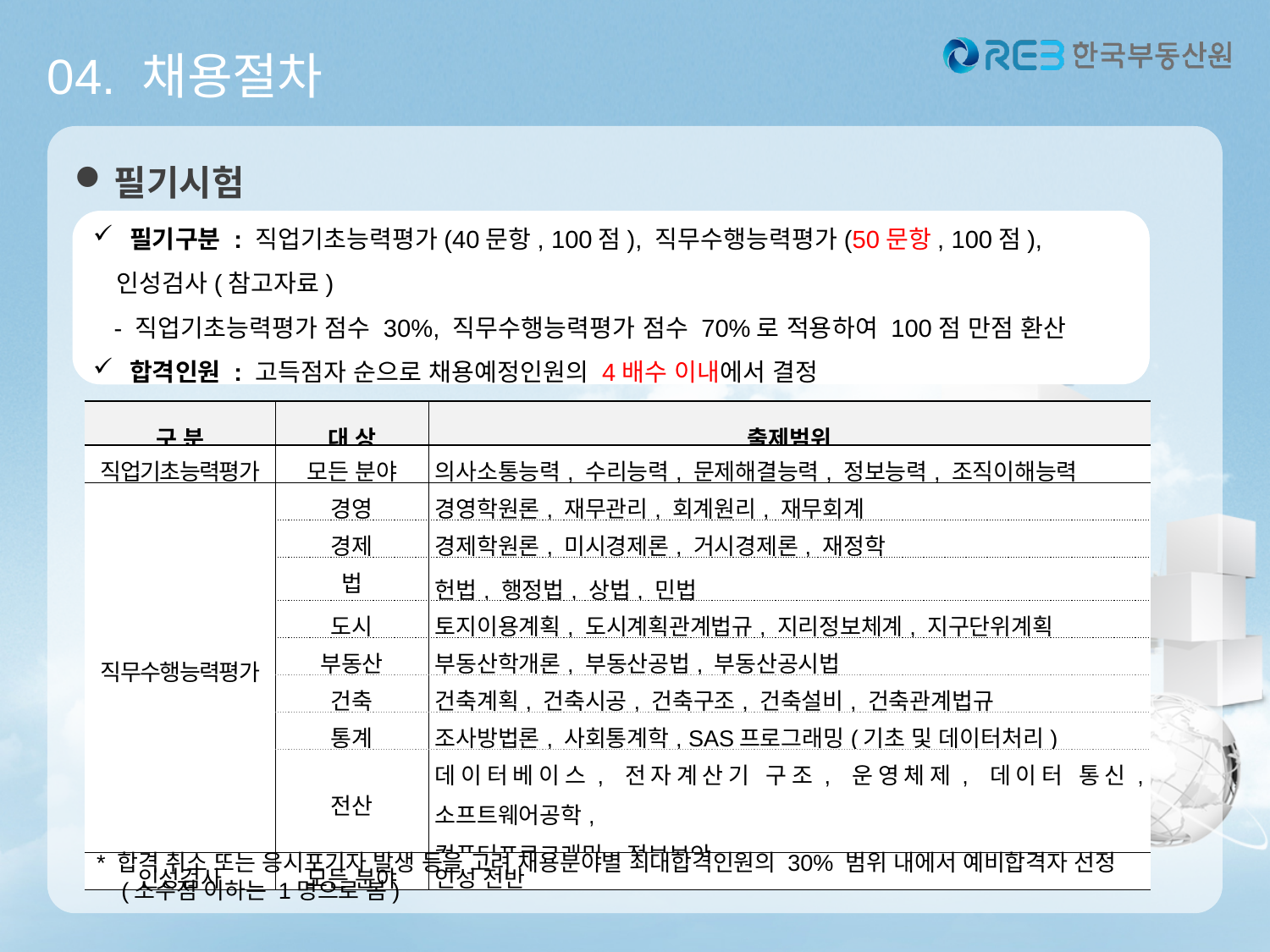

04. 채용절차
필기시험
 필기구분 : 직업기초능력평가(40문항, 100점), 직무수행능력평가(50문항, 100점), 인성검사(참고자료)
   - 직업기초능력평가 점수 30%, 직무수행능력평가 점수 70%로 적용하여 100점 만점 환산
 합격인원 : 고득점자 순으로 채용예정인원의 4배수 이내에서 결정

| 구 분 | 대 상 | 출제범위 |
| --- | --- | --- |
| 직업기초능력평가 | 모든 분야 | 의사소통능력, 수리능력, 문제해결능력, 정보능력, 조직이해능력 |
| 직무수행능력평가 | 경영 | 경영학원론, 재무관리, 회계원리, 재무회계 |
|  | 경제 | 경제학원론, 미시경제론, 거시경제론, 재정학 |
|  | 법 | 헌법, 행정법, 상법, 민법 |
|  | 도시 | 토지이용계획, 도시계획관계법규, 지리정보체계, 지구단위계획 |
|  | 부동산 | 부동산학개론, 부동산공법, 부동산공시법 |
|  | 건축 | 건축계획, 건축시공, 건축구조, 건축설비, 건축관계법규 |
|  | 통계 | 조사방법론, 사회통계학, SAS프로그래밍(기초 및 데이터처리) |
|  | 전산 | 데이터베이스, 전자계산기 구조, 운영체제, 데이터 통신, 소프트웨어공학, 컴퓨터프로그래밍, 정보보안 |
| 인성검사 | 모든 분야 | 인성 전반 |
* 합격 취소 또는 응시포기자 발생 등을 고려 채용분야별 최대합격인원의 30% 범위 내에서 예비합격자 선정
(소수점 이하는 1명으로 봄)